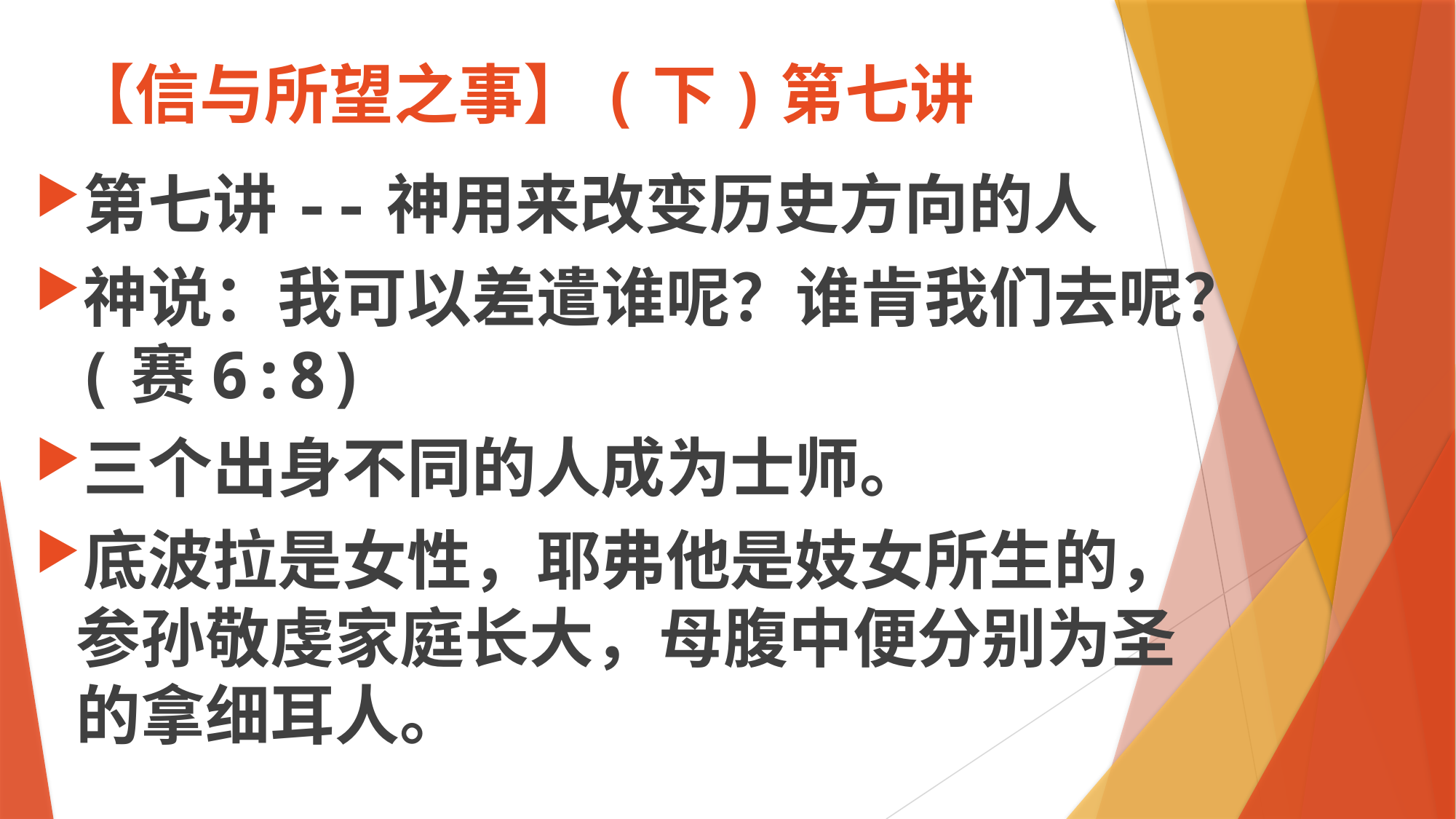

# 【信与所望之事】(下)第七讲
第七讲--神用来改变历史方向的人
神说：我可以差遣谁呢？谁肯我们去呢？(赛6:8)
三个出身不同的人成为士师。
底波拉是女性，耶弗他是妓女所生的，参孙敬虔家庭长大，母腹中便分别为圣的拿细耳人。